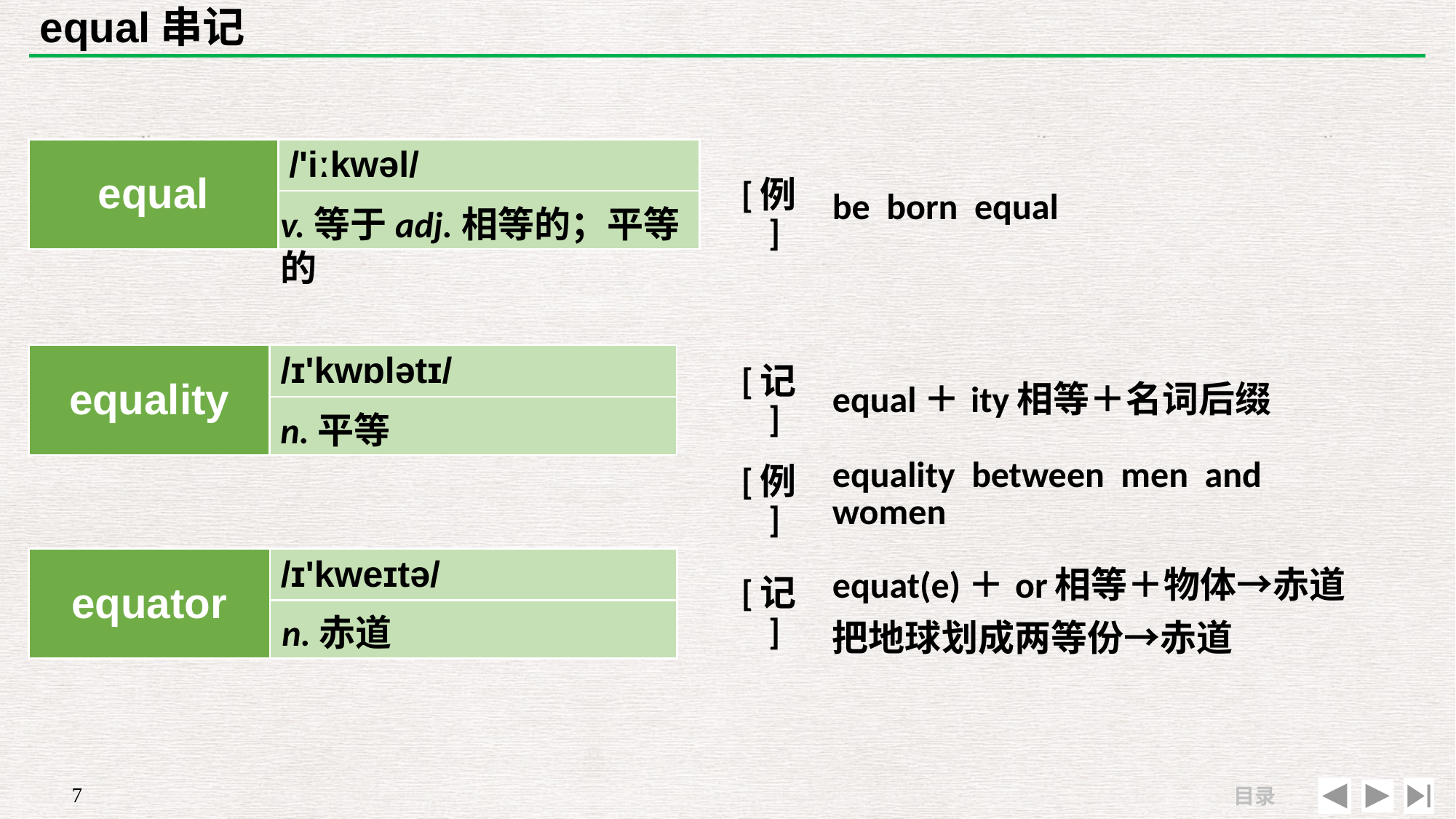

# equal串记

|  |  |
| --- | --- |
| [例] | be born equal |
| equal | /'iːkwəl/ |
| --- | --- |
|  |  |
v.等于adj.相等的；平等的
| equality | /ɪ'kwɒlətɪ/ |
| --- | --- |
|  |  |
| [记] | equal＋ity相等＋名词后缀 |
| --- | --- |
| [例] | equality between men and women |
n.平等
| equator | /ɪ'kweɪtə/ |
| --- | --- |
|  |  |
| [记] | equat(e)＋or相等＋物体→赤道把地球划成两等份→赤道 |
| --- | --- |
|  |  |
n.赤道